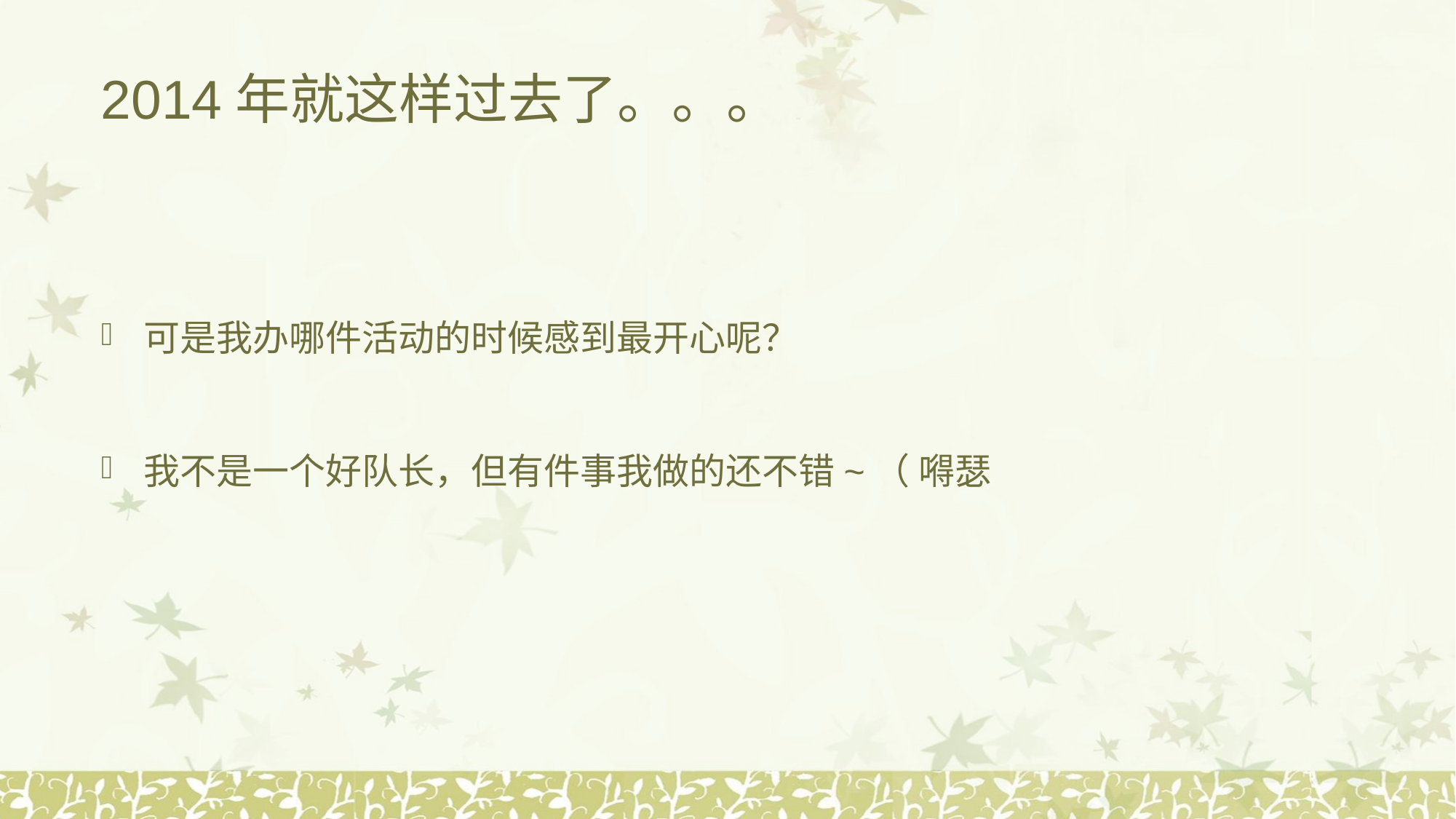

# 2014年就这样过去了。。。

可是我办哪件活动的时候感到最开心呢？

我不是一个好队长，但有件事我做的还不错~（ 嘚瑟